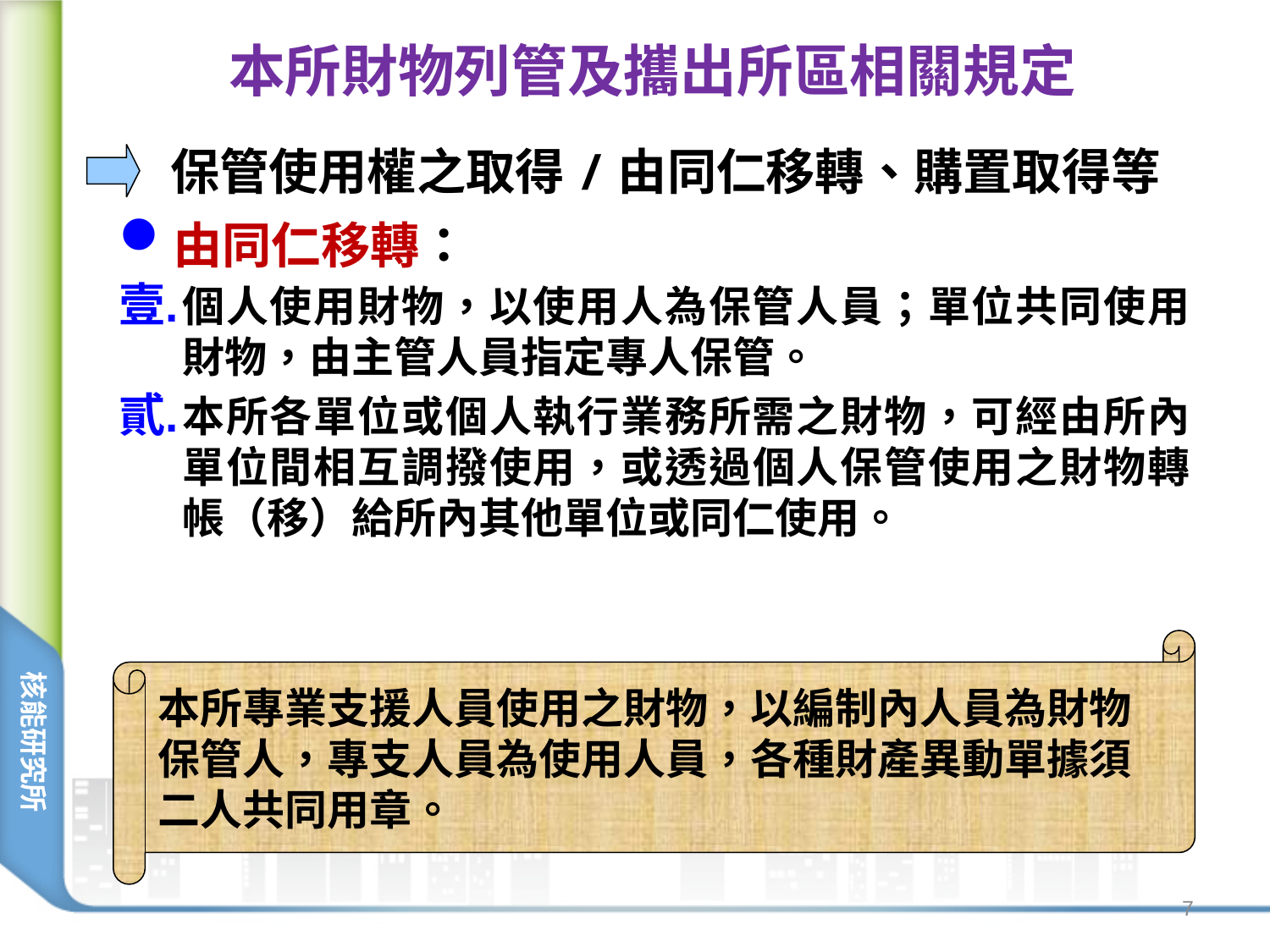

本所財物列管及攜出所區相關規定
保管使用權之取得/由同仁移轉、購置取得等

由同仁移轉：
個人使用財物，以使用人為保管人員；單位共同使用財物，由主管人員指定專人保管。
本所各單位或個人執行業務所需之財物，可經由所內單位間相互調撥使用，或透過個人保管使用之財物轉帳（移）給所內其他單位或同仁使用。

本所專業支援人員使用之財物，以編制內人員為財物
保管人，專支人員為使用人員，各種財產異動單據須
二人共同用章。
7